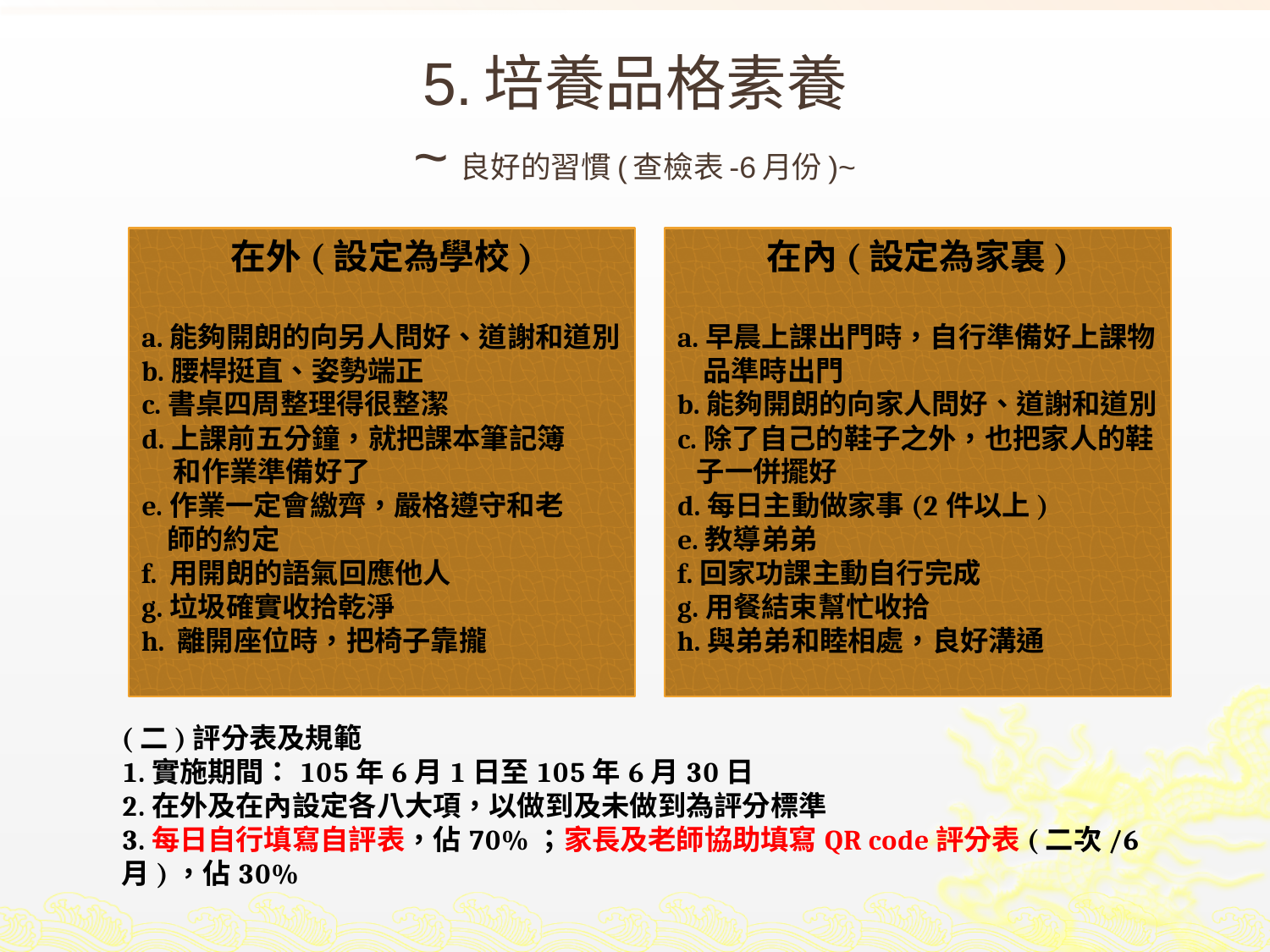

# 5.培養品格素養 ~良好的習慣(查檢表-6月份)~
在外(設定為學校)

a.能夠開朗的向另人問好、道謝和道別
b.腰桿挺直、姿勢端正
c.書桌四周整理得很整潔
d.上課前五分鐘，就把課本筆記簿
    和作業準備好了
e.作業一定會繳齊，嚴格遵守和老
   師的約定
f. 用開朗的語氣回應他人
g.垃圾確實收拾乾淨
h. 離開座位時，把椅子靠攏

在內(設定為家裏)

a.早晨上課出門時，自行準備好上課物
   品準時出門
b.能夠開朗的向家人問好、道謝和道別
c.除了自己的鞋子之外，也把家人的鞋
  子一併擺好
d.每日主動做家事(2件以上)
e.教導弟弟
f.回家功課主動自行完成
g.用餐結束幫忙收拾
h.與弟弟和睦相處，良好溝通

(二)評分表及規範
1.實施期間：105年6月1日至105年6月30日
2.在外及在內設定各八大項，以做到及未做到為評分標準
3.每日自行填寫自評表，佔70%；家長及老師協助填寫QR code評分表(二次/6月)，佔30%